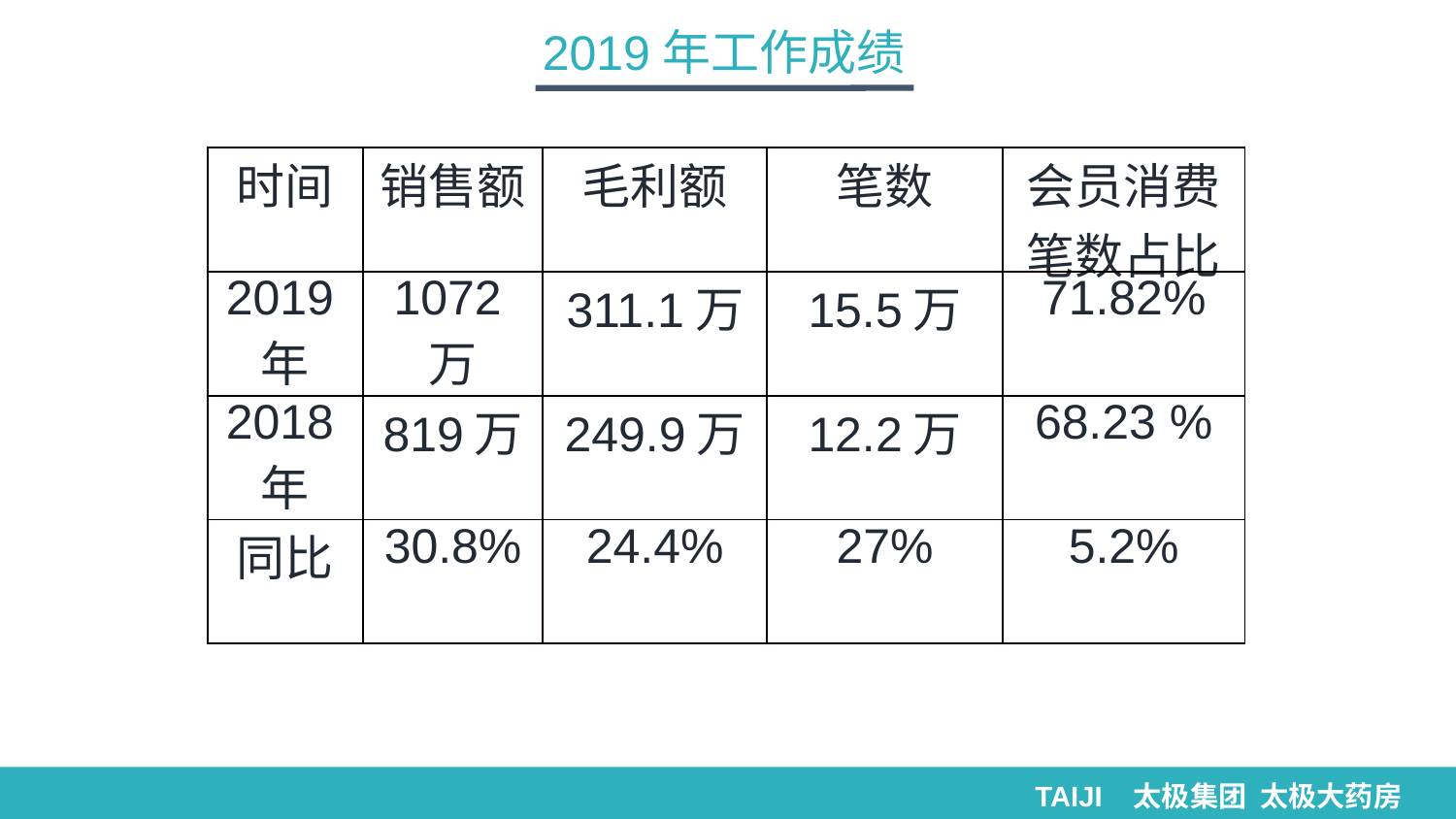

2019年工作成绩

| 时间 | 销售额 | 毛利额 | 笔数 | 会员消费笔数占比 |
| --- | --- | --- | --- | --- |
| 2019年 | 1072万 | 311.1万 | 15.5万 | 71.82% |
| 2018年 | 819万 | 249.9万 | 12.2万 | 68.23 % |
| 同比 | 30.8% | 24.4% | 27% | 5.2% |

TAIJI   太极集团  太极大药房